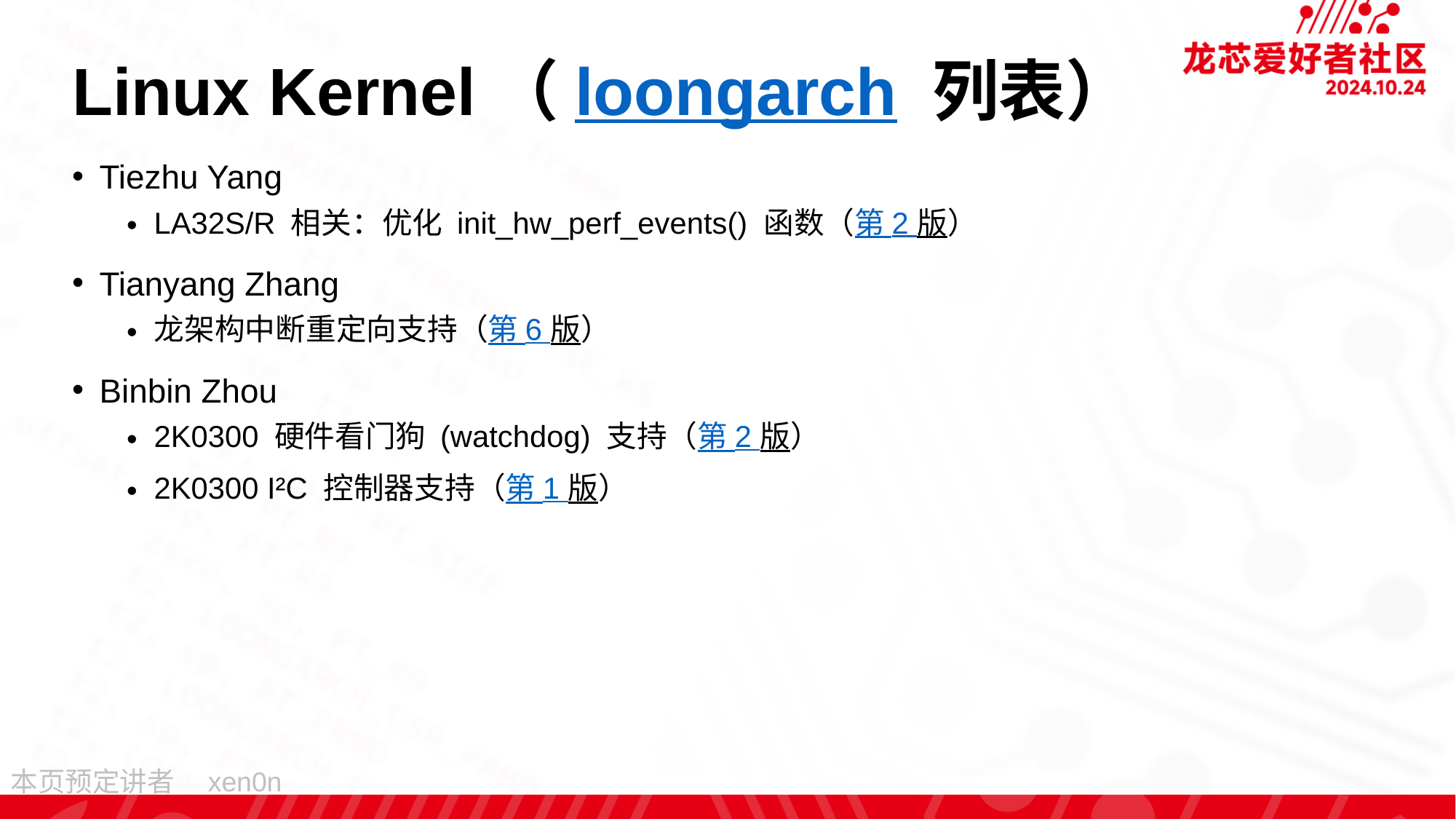

# Linux Kernel（loongarch 列表）
Tiezhu Yang
LA32S/R 相关：优化 init_hw_perf_events() 函数（第 2 版）
Tianyang Zhang
龙架构中断重定向支持（第 6 版）
Binbin Zhou
2K0300 硬件看门狗 (watchdog) 支持（第 2 版）
2K0300 I²C 控制器支持（第 1 版）
xen0n